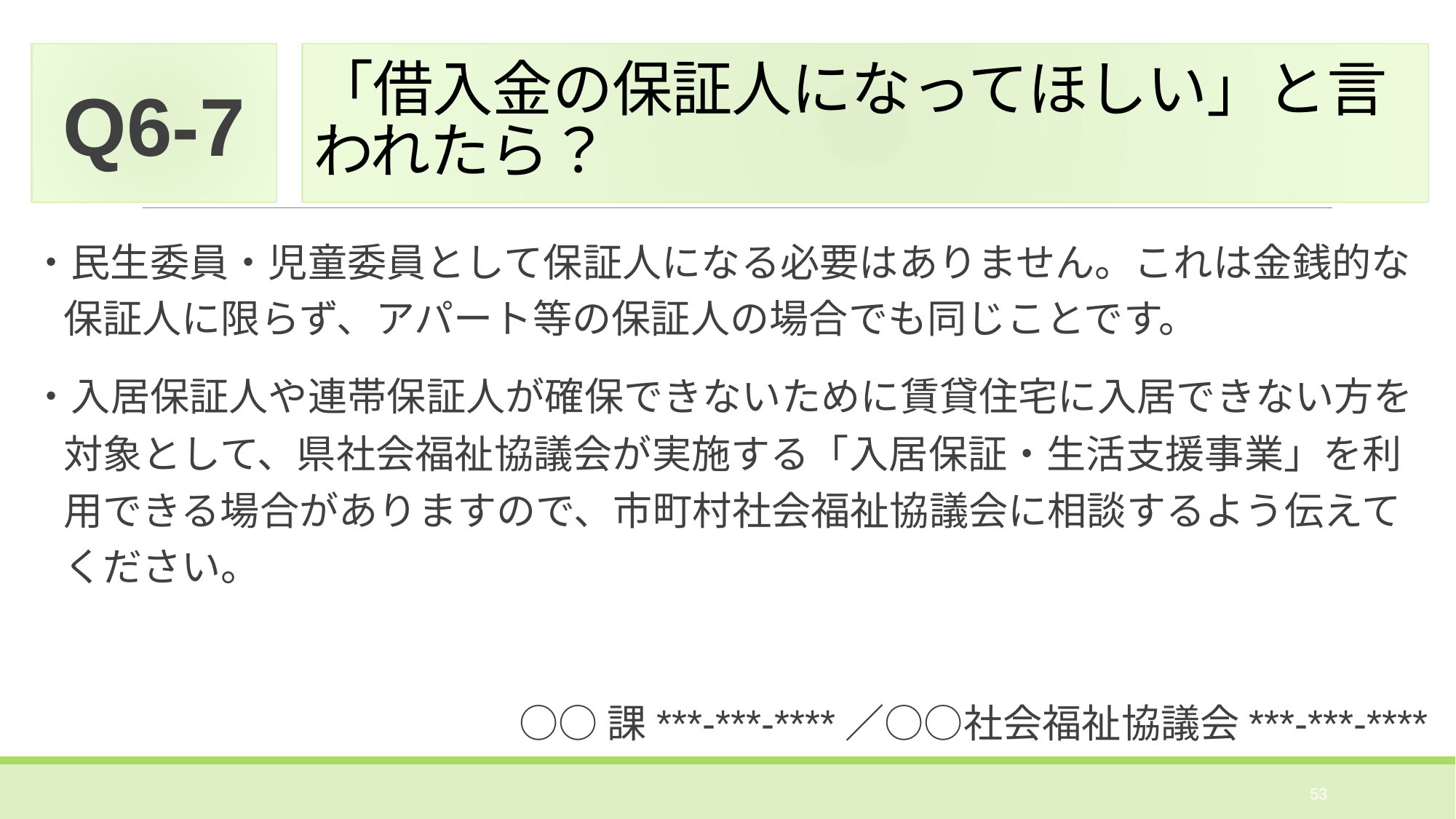

Q6-7
# 「借入金の保証人になってほしい」と言われたら？
・民生委員・児童委員として保証人になる必要はありません。これは金銭的な保証人に限らず、アパート等の保証人の場合でも同じことです。
・入居保証人や連帯保証人が確保できないために賃貸住宅に入居できない方を対象として、県社会福祉協議会が実施する「入居保証・生活支援事業」を利用できる場合がありますので、市町村社会福祉協議会に相談するよう伝えてください。

○○課***-***-****／○○社会福祉協議会***-***-****
53